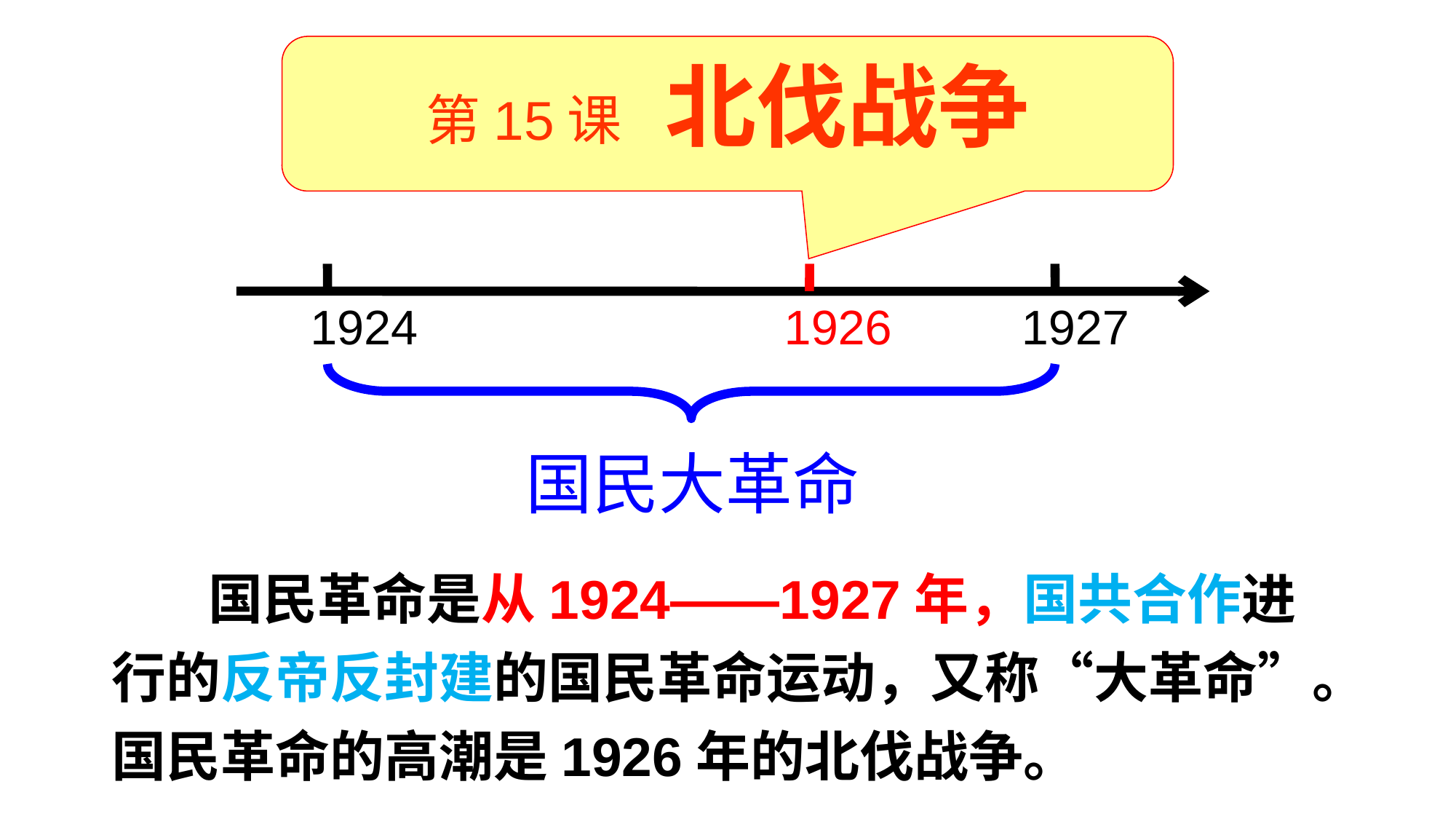

第15课    北伐战争

1924
1926
1927
国民大革命
国民革命是从1924——1927年，国共合作进行的反帝反封建的国民革命运动，又称“大革命”。国民革命的高潮是1926年的北伐战争。